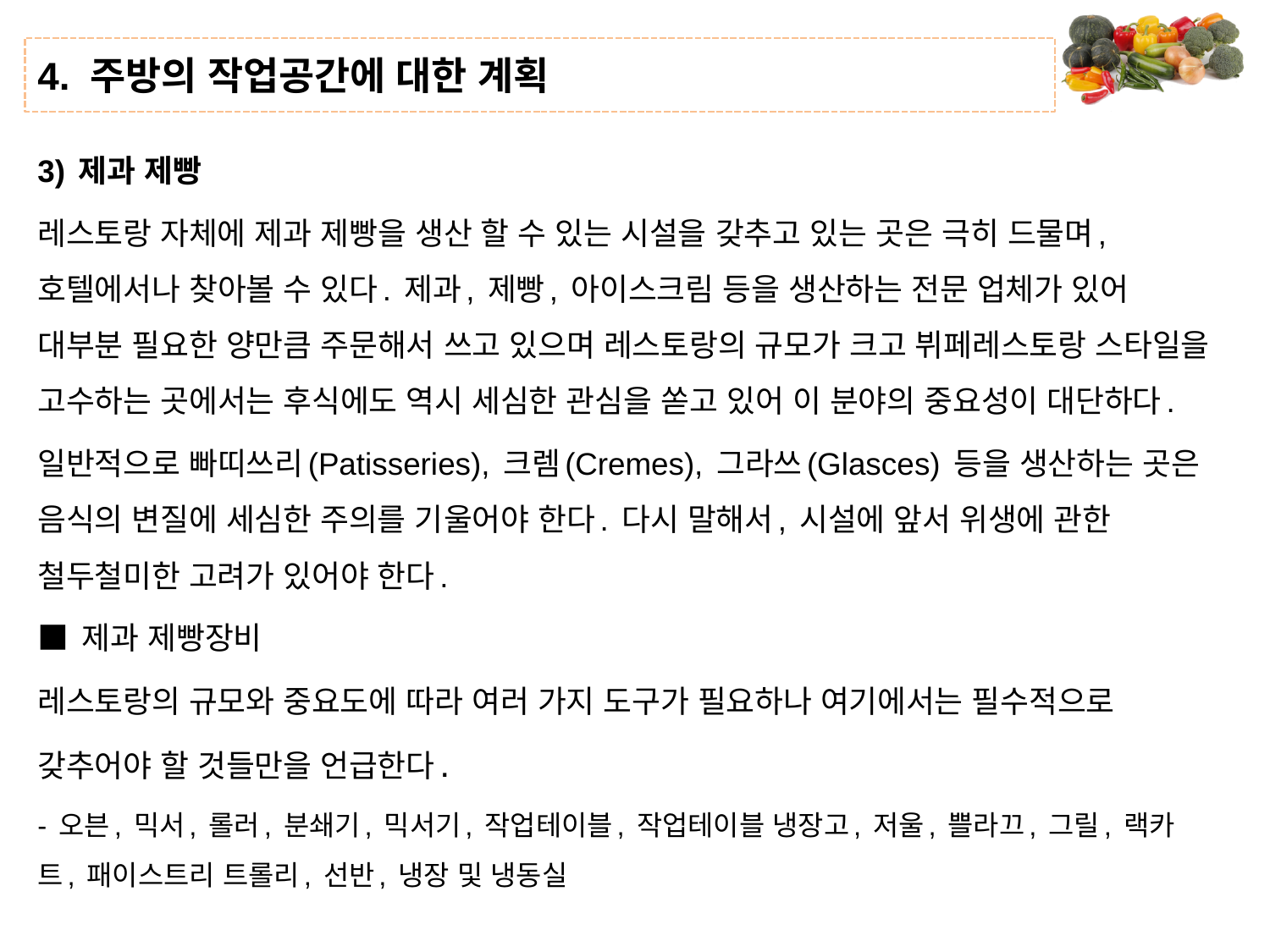

# 4. 주방의 작업공간에 대한 계획
3) 제과 제빵
레스토랑 자체에 제과 제빵을 생산 할 수 있는 시설을 갖추고 있는 곳은 극히 드물며, 호텔에서나 찾아볼 수 있다. 제과, 제빵, 아이스크림 등을 생산하는 전문 업체가 있어 대부분 필요한 양만큼 주문해서 쓰고 있으며 레스토랑의 규모가 크고 뷔페레스토랑 스타일을 고수하는 곳에서는 후식에도 역시 세심한 관심을 쏟고 있어 이 분야의 중요성이 대단하다.
일반적으로 빠띠쓰리(Patisseries), 크렘(Cremes), 그라쓰(Glasces) 등을 생산하는 곳은 음식의 변질에 세심한 주의를 기울어야 한다. 다시 말해서, 시설에 앞서 위생에 관한 철두철미한 고려가 있어야 한다.
■ 제과 제빵장비
레스토랑의 규모와 중요도에 따라 여러 가지 도구가 필요하나 여기에서는 필수적으로 갖추어야 할 것들만을 언급한다.
- 오븐, 믹서, 롤러, 분쇄기, 믹서기, 작업테이블, 작업테이블 냉장고, 저울, 쁠라끄, 그릴, 랙카트, 패이스트리 트롤리, 선반, 냉장 및 냉동실